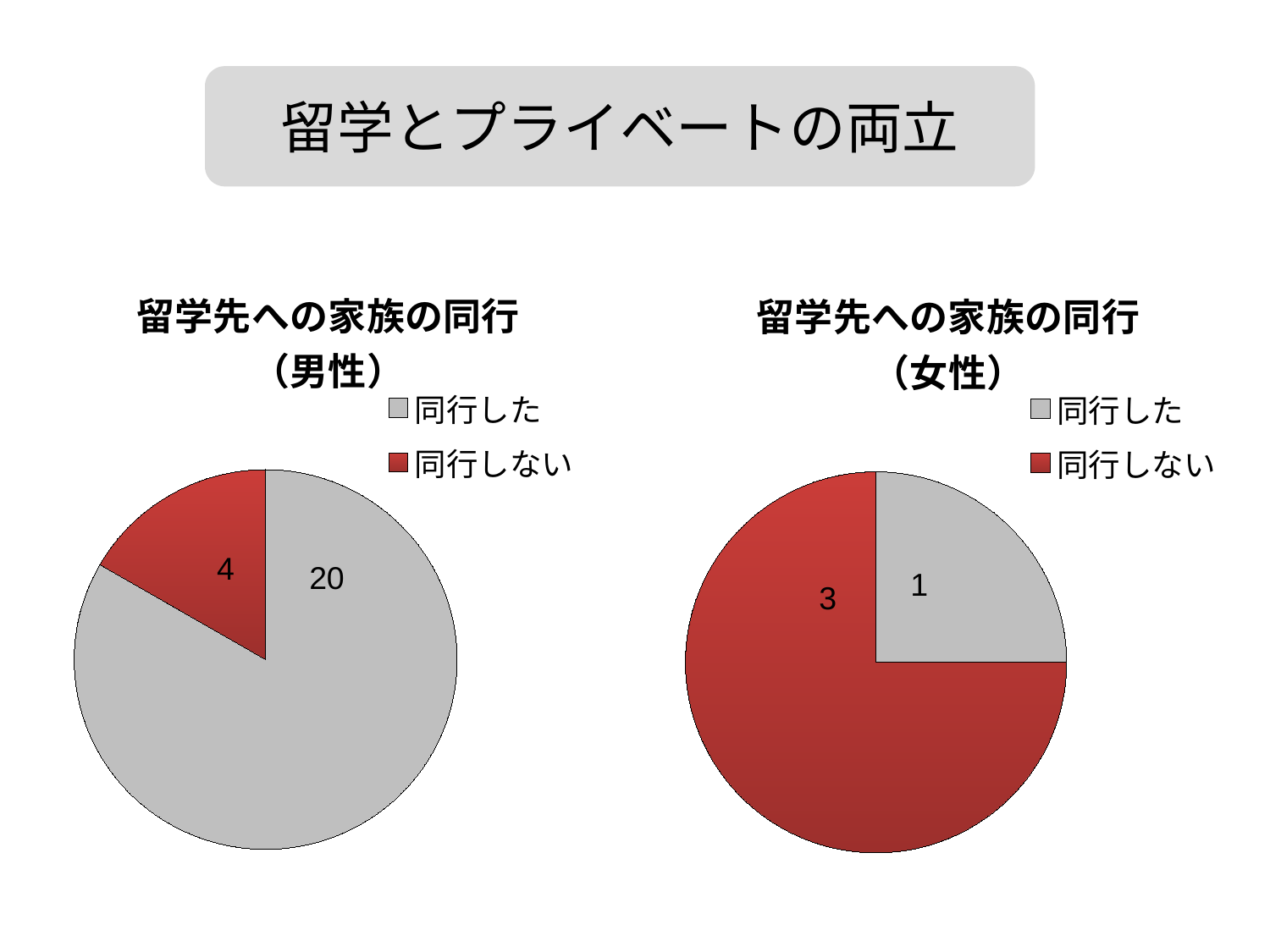

留学とプライベートの両立

### Chart: 留学先への家族の同行（男性）

| Category | 男性 |
|---|---|
| 同行した | 20.0 |
| 同行しない | 4.0 |

### Chart: 留学先への家族の同行（女性）

| Category | 女性 |
|---|---|
| 同行した | 1.0 |
| 同行しない | 3.0 |